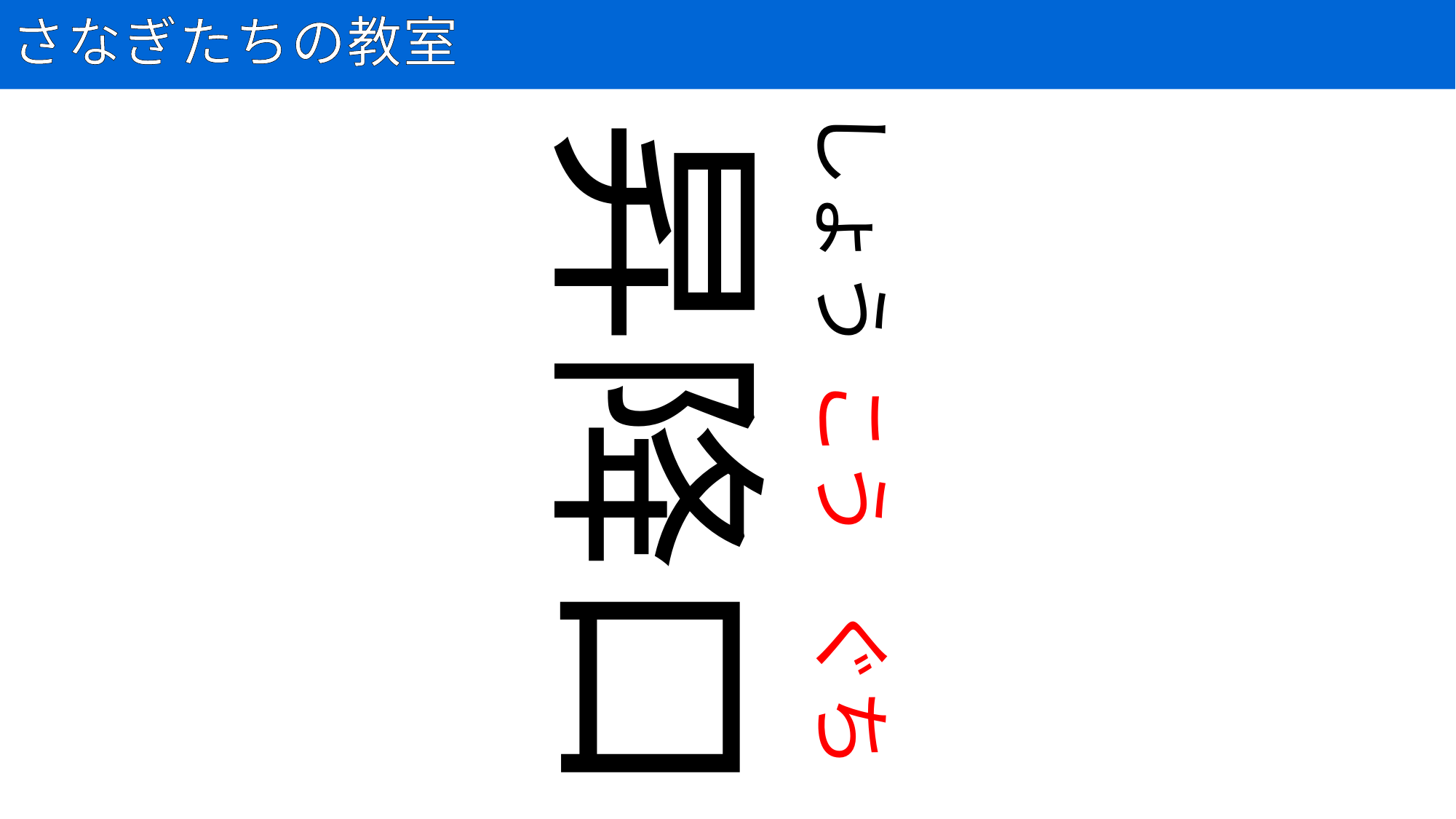

# さなぎたちの教室
15
しょう
昇降口
こう
ぐち